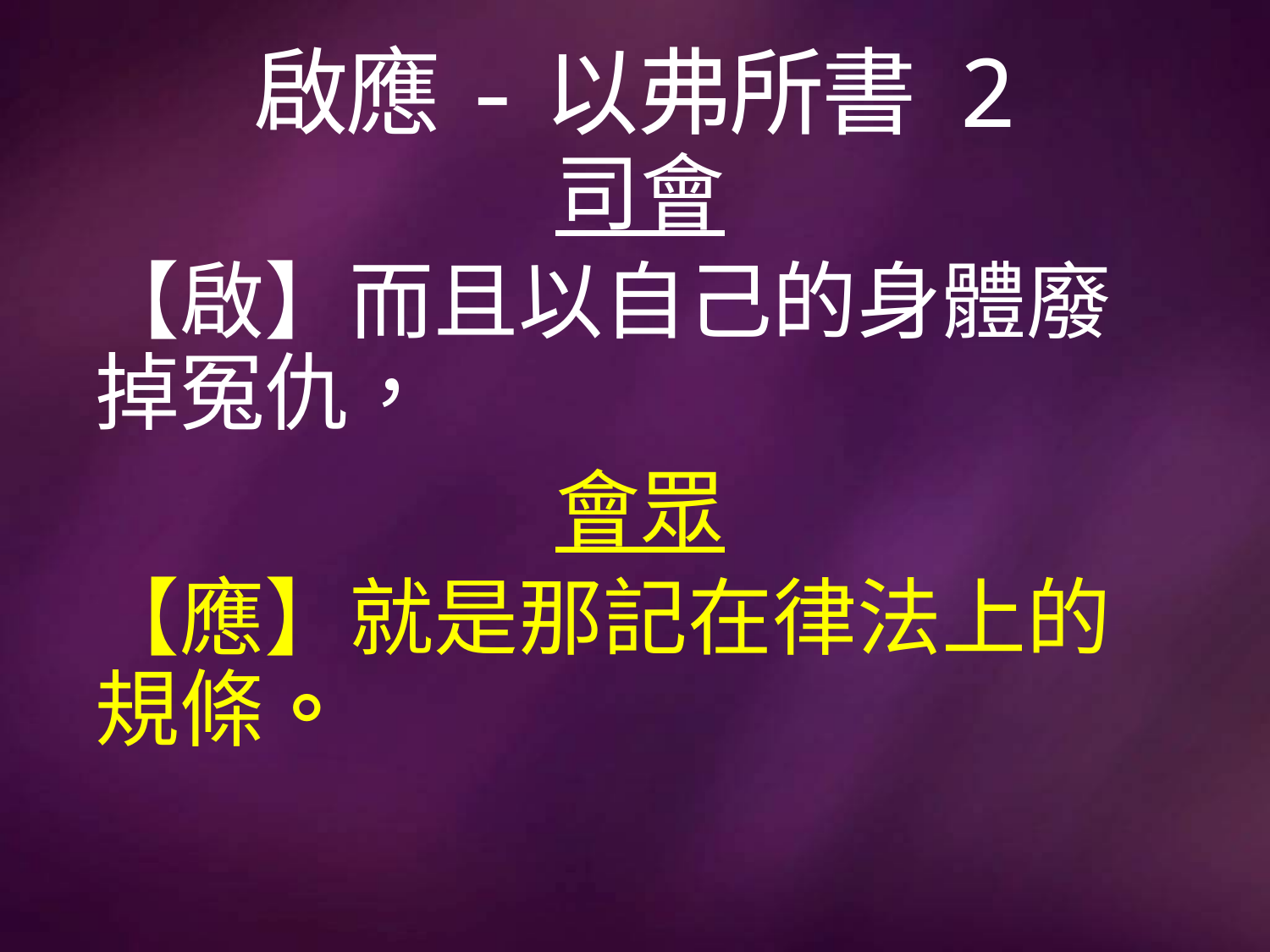

# 啟應-以弗所書 2
司會
【啟】而且以自己的身體廢掉冤仇，

會眾
【應】就是那記在律法上的規條。